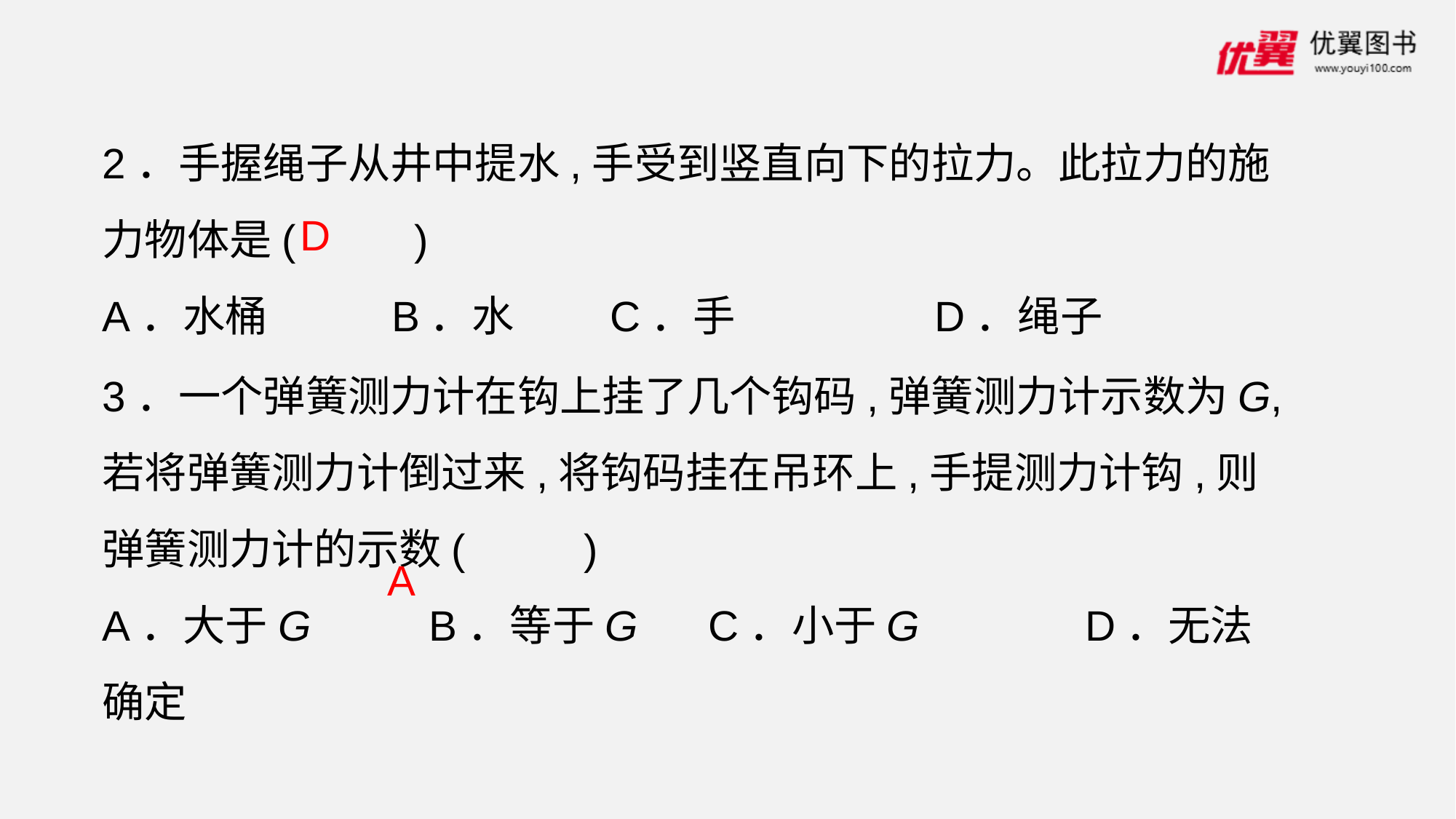

2．手握绳子从井中提水,手受到竖直向下的拉力。此拉力的施力物体是(          )
A．水桶            B．水         C．手                    D．绳子
D
3．一个弹簧测力计在钩上挂了几个钩码,弹簧测力计示数为G,若将弹簧测力计倒过来,将钩码挂在吊环上,手提测力计钩,则弹簧测力计的示数(          )
A．大于G          B．等于G      C．小于G              D．无法确定
A